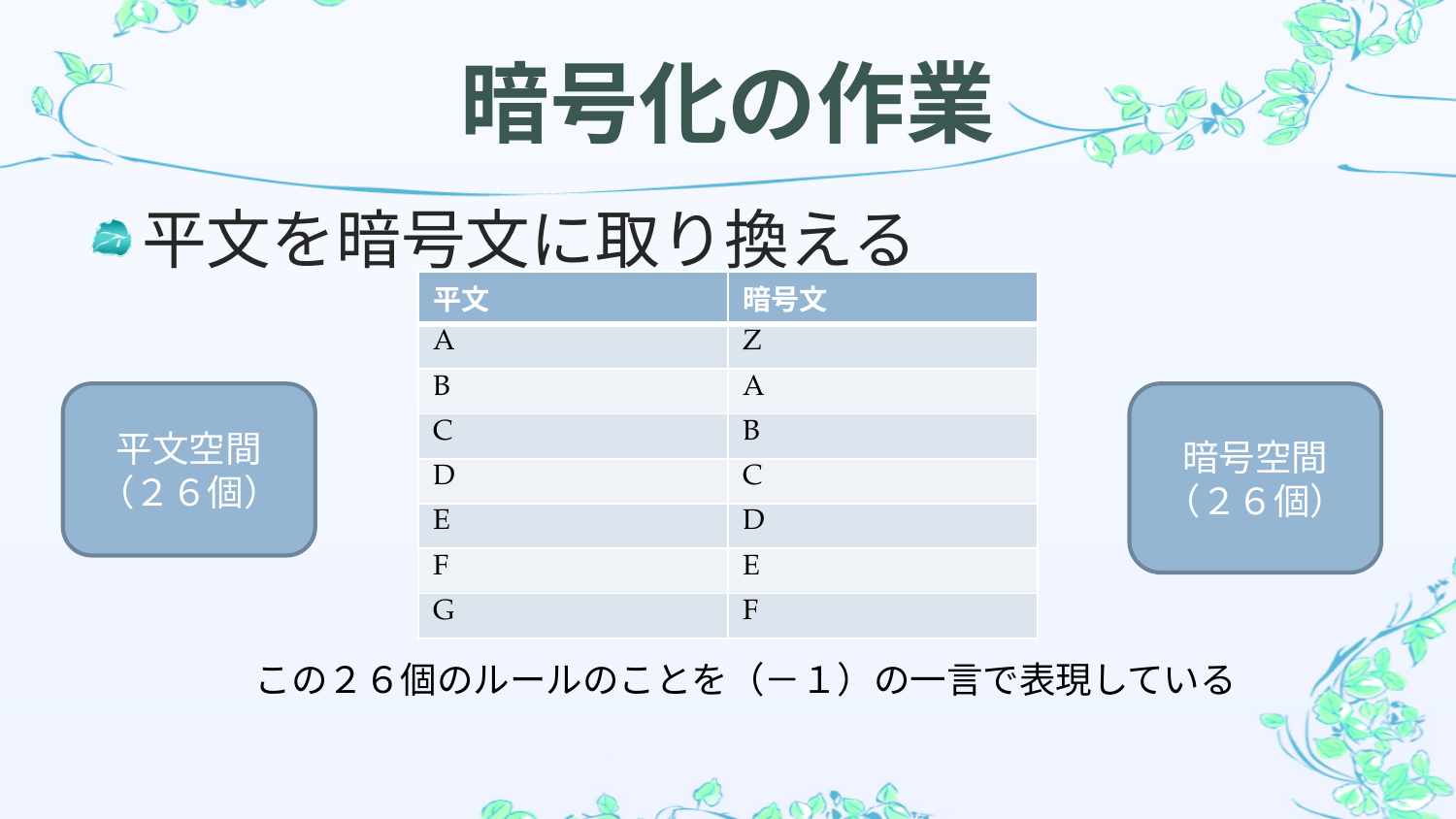

# 暗号化の作業
平文を暗号文に取り換える

| 平文 | 暗号文 |
| --- | --- |
| A | Z |
| B | A |
| C | B |
| D | C |
| E | D |
| F | E |
| G | F |
平文空間（２６個）
暗号空間
（２６個）
この２６個のルールのことを（－１）の一言で表現している